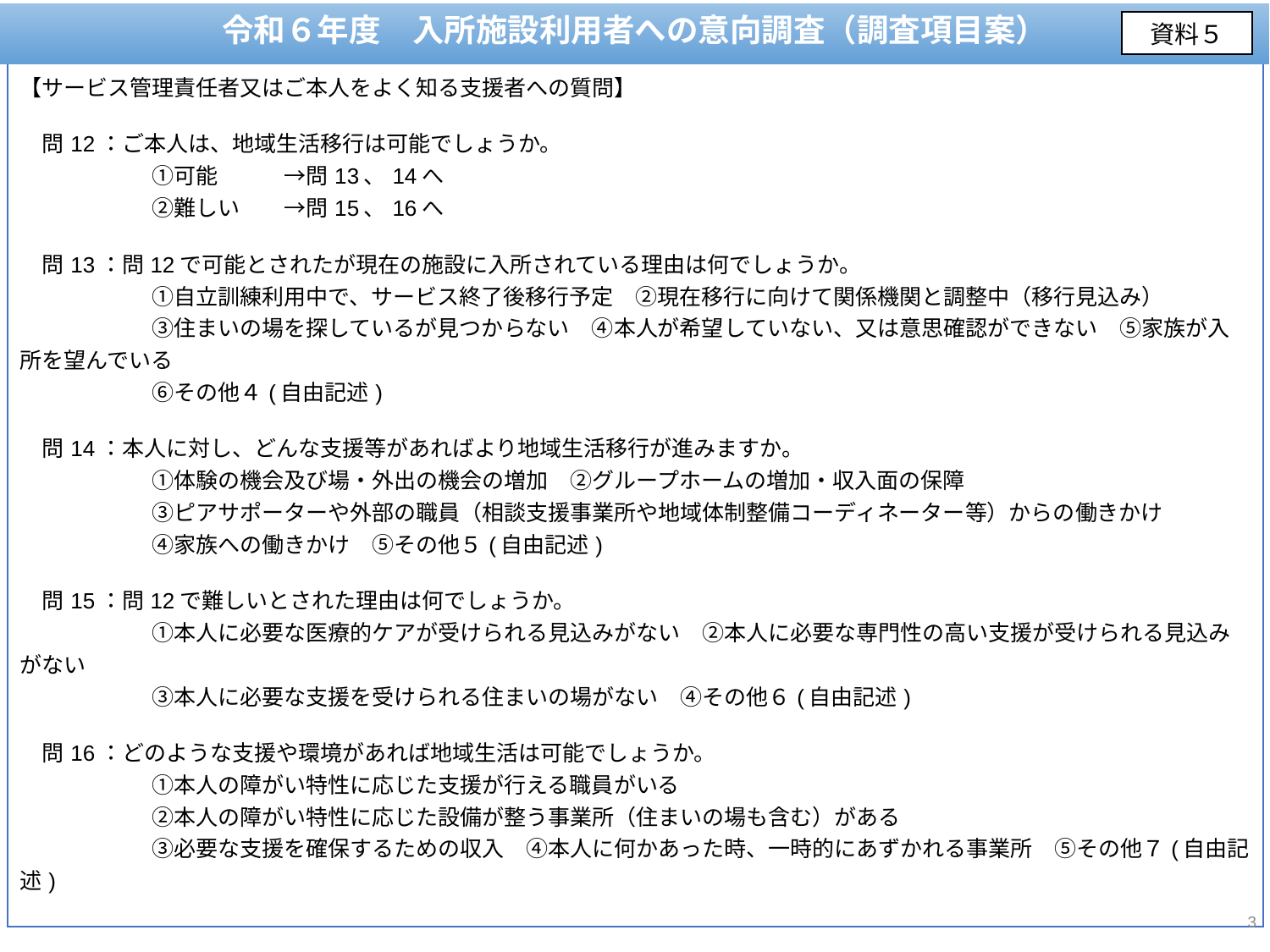

令和６年度　入所施設利用者への意向調査（調査項目案）
資料５
|  |
| --- |
| 【サービス管理責任者又はご本人をよく知る支援者への質問】 　問12：ご本人は、地域生活移行は可能でしょうか。 　　　　　　①可能　　　→問13、14へ 　　　　　　②難しい　　→問15、16へ 　問13：問12で可能とされたが現在の施設に入所されている理由は何でしょうか。 　　　　　　①自立訓練利用中で、サービス終了後移行予定　②現在移行に向けて関係機関と調整中（移行見込み） 　　　　　　③住まいの場を探しているが見つからない　④本人が希望していない、又は意思確認ができない　⑤家族が入所を望んでいる 　　　　　　⑥その他４(自由記述) 　問14：本人に対し、どんな支援等があればより地域生活移行が進みますか。 　　　　　　①体験の機会及び場・外出の機会の増加　②グループホームの増加・収入面の保障 　　　　　　③ピアサポーターや外部の職員（相談支援事業所や地域体制整備コーディネーター等）からの働きかけ 　　　　　　④家族への働きかけ　⑤その他５(自由記述) 　問15：問12で難しいとされた理由は何でしょうか。 　　　　　　①本人に必要な医療的ケアが受けられる見込みがない　②本人に必要な専門性の高い支援が受けられる見込みがない 　　　　　　③本人に必要な支援を受けられる住まいの場がない　④その他６(自由記述) 　問16：どのような支援や環境があれば地域生活は可能でしょうか。 　　　　　　①本人の障がい特性に応じた支援が行える職員がいる 　　　　　　②本人の障がい特性に応じた設備が整う事業所（住まいの場も含む）がある 　　　　　　③必要な支援を確保するための収入　④本人に何かあった時、一時的にあずかれる事業所　⑤その他７(自由記述) |
3